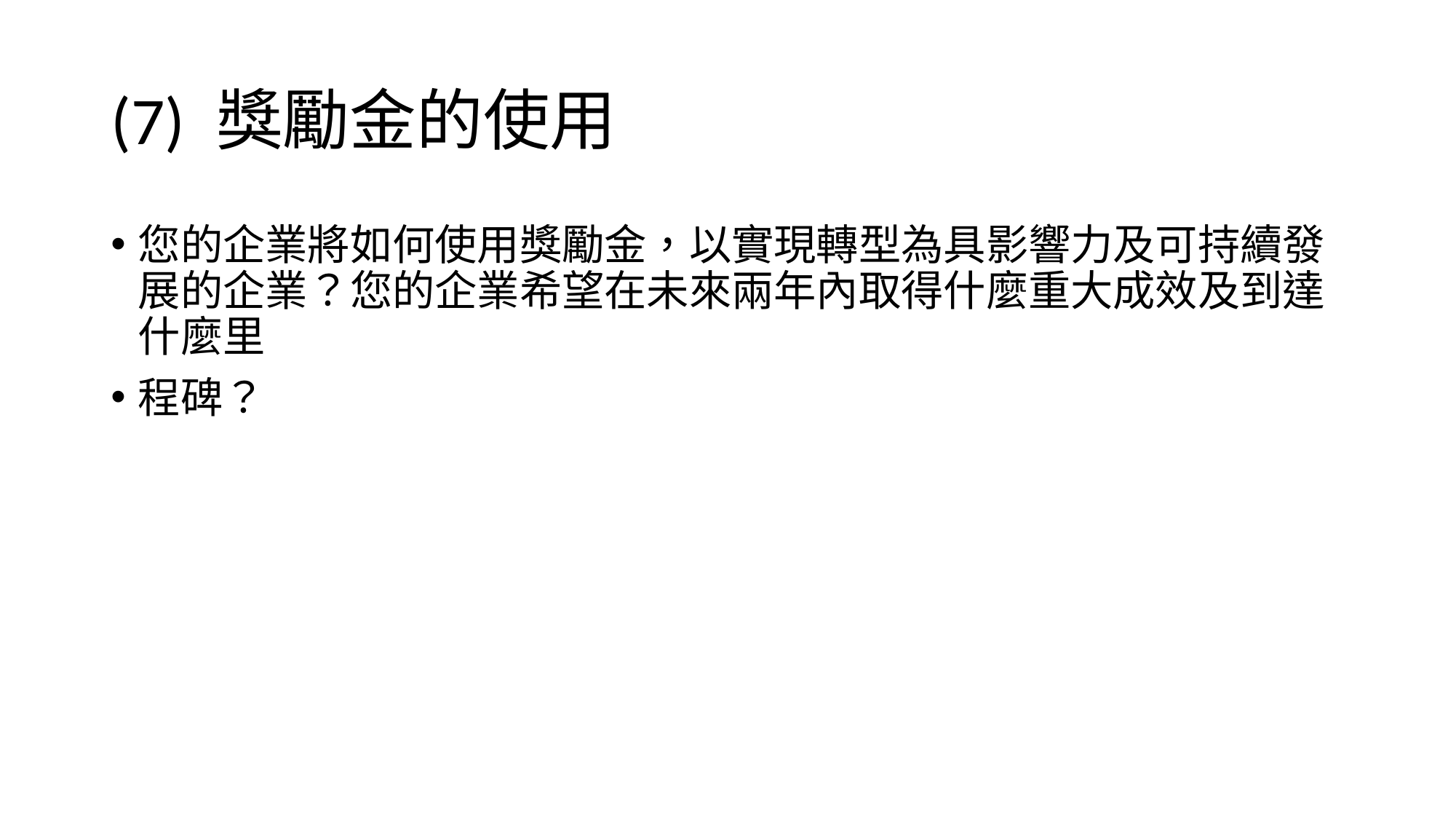

# (7) 獎勵金的使用
您的企業將如何使用獎勵金，以實現轉型為具影響力及可持續發展的企業？您的企業希望在未來兩年內取得什麼重大成效及到達什麼里
程碑？